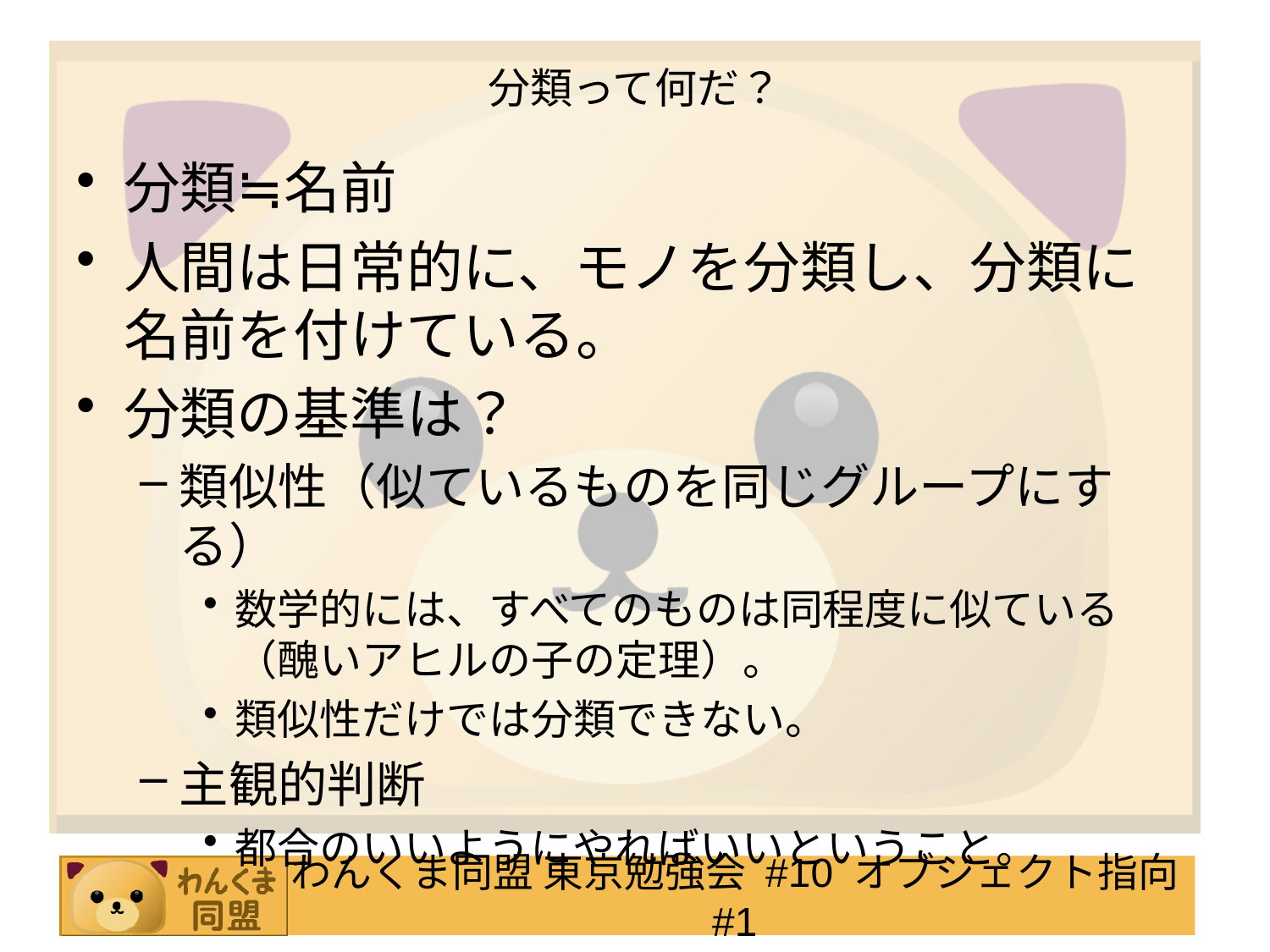

# 分類って何だ？
分類≒名前
人間は日常的に、モノを分類し、分類に名前を付けている。
分類の基準は？
類似性（似ているものを同じグループにする）
数学的には、すべてのものは同程度に似ている（醜いアヒルの子の定理）。
類似性だけでは分類できない。
主観的判断
都合のいいようにやればいいということ。